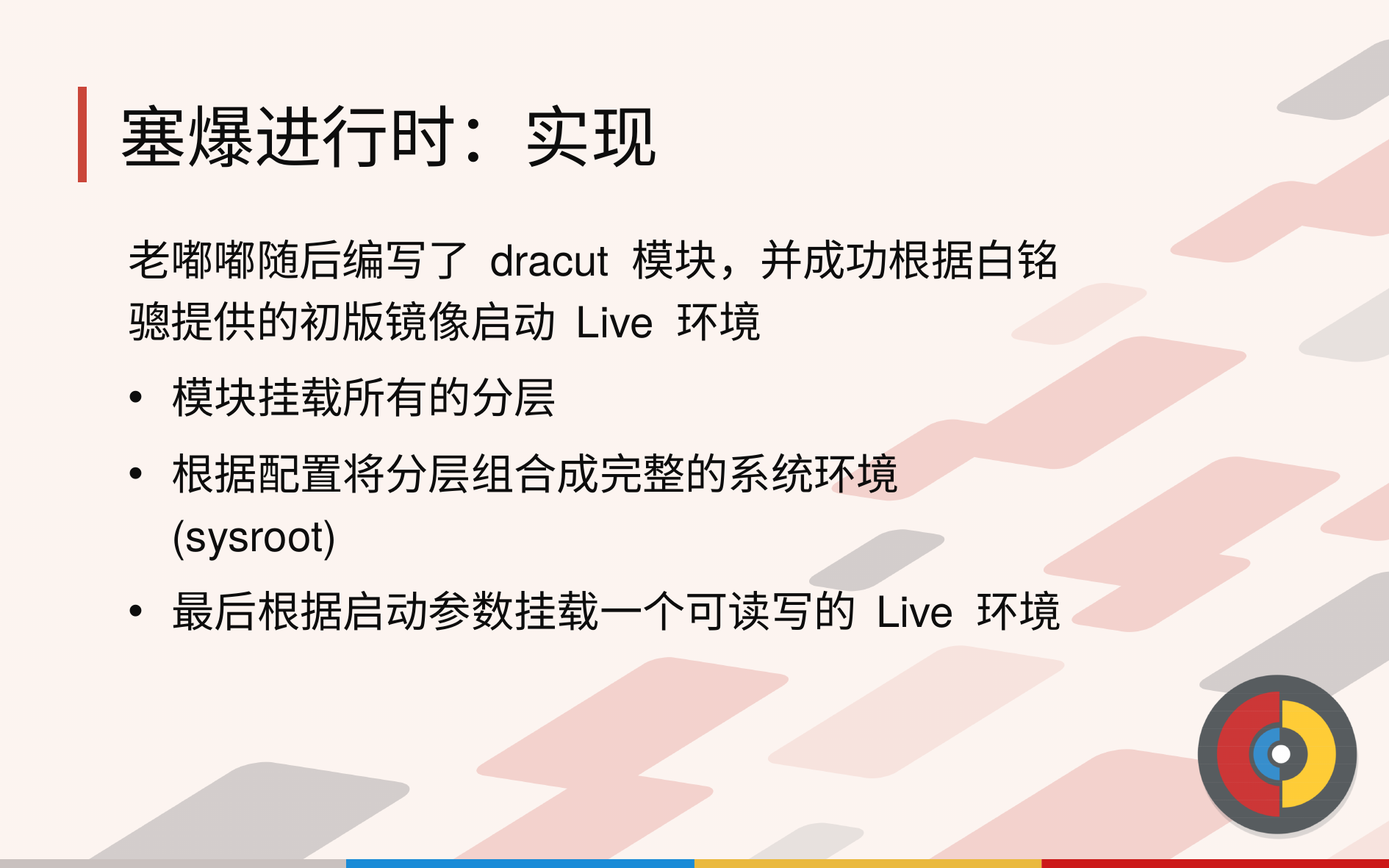

# 塞爆进行时：实现
老嘟嘟随后编写了 dracut 模块，并成功根据白铭骢提供的初版镜像启动 Live 环境
模块挂载所有的分层
根据配置将分层组合成完整的系统环境 (sysroot)
最后根据启动参数挂载一个可读写的 Live 环境